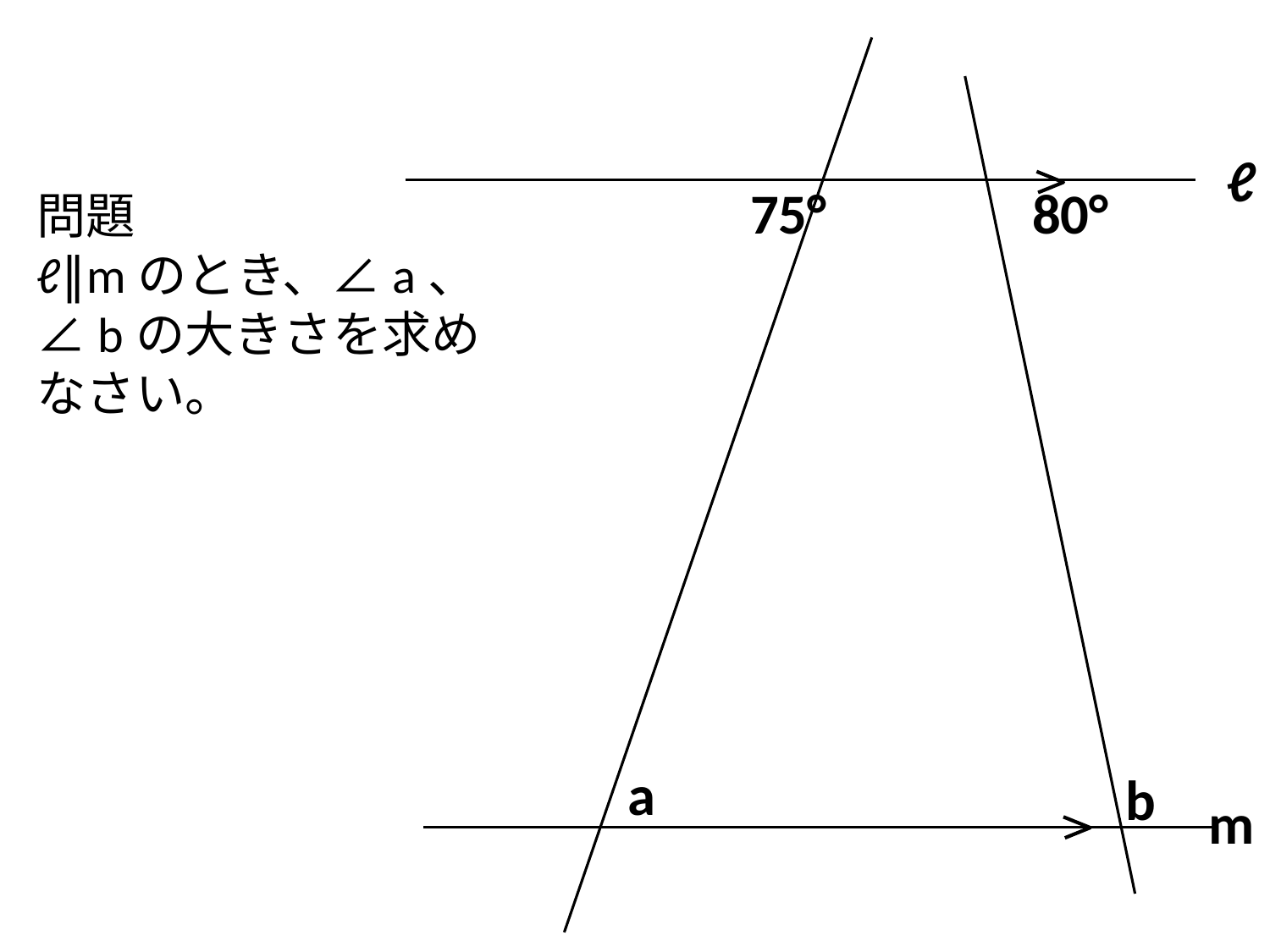

75°
m
ℓ
80°

問題
ℓ∥mのとき、∠a、∠bの大きさを求めなさい。
a
b